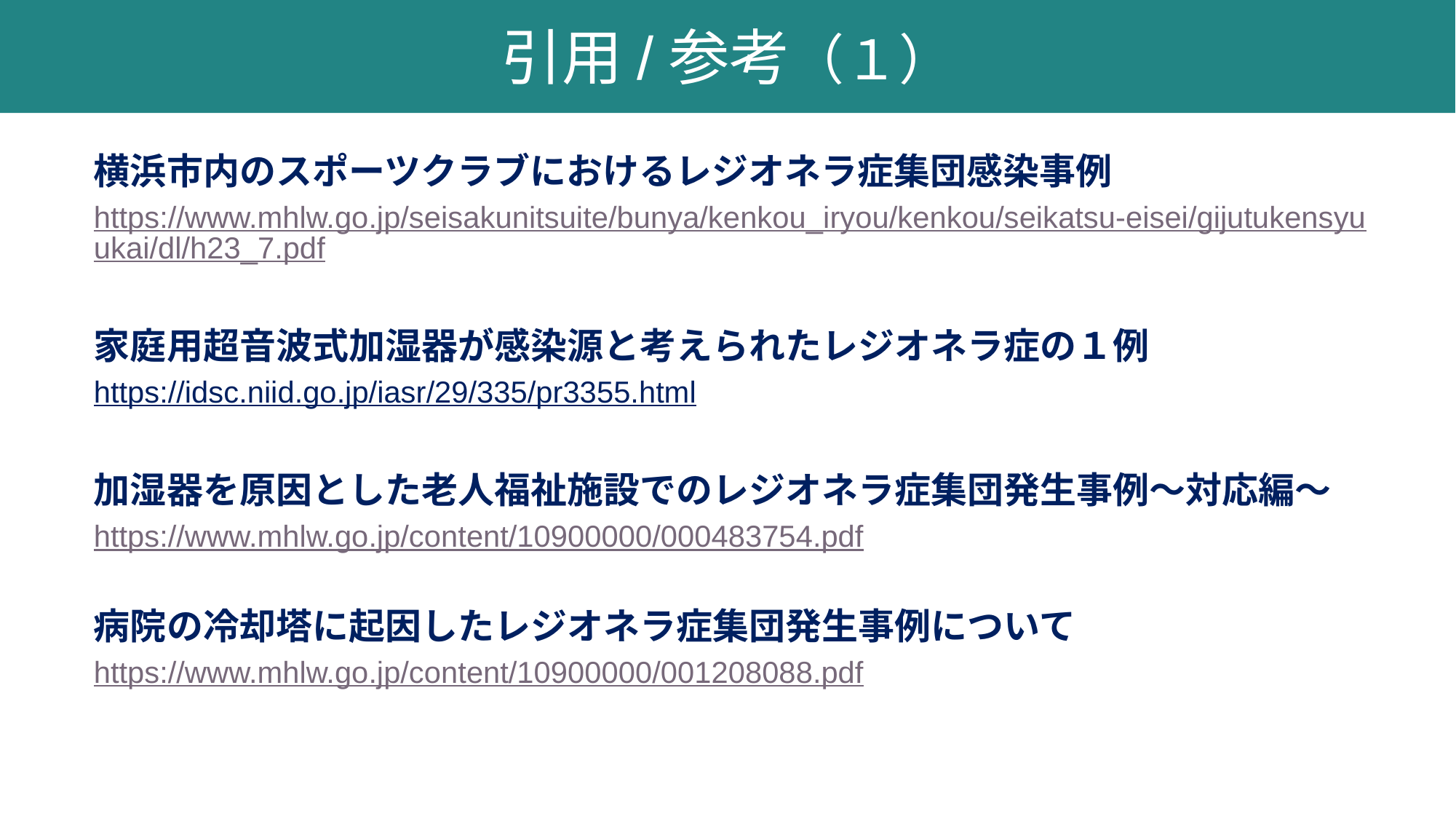

引用/参考（１）
横浜市内のスポーツクラブにおけるレジオネラ症集団感染事例
https://www.mhlw.go.jp/seisakunitsuite/bunya/kenkou_iryou/kenkou/seikatsu-eisei/gijutukensyuukai/dl/h23_7.pdf

家庭用超音波式加湿器が感染源と考えられたレジオネラ症の１例
https://idsc.niid.go.jp/iasr/29/335/pr3355.html

加湿器を原因とした老人福祉施設でのレジオネラ症集団発生事例～対応編～
https://www.mhlw.go.jp/content/10900000/000483754.pdf

病院の冷却塔に起因したレジオネラ症集団発生事例について
https://www.mhlw.go.jp/content/10900000/001208088.pdf